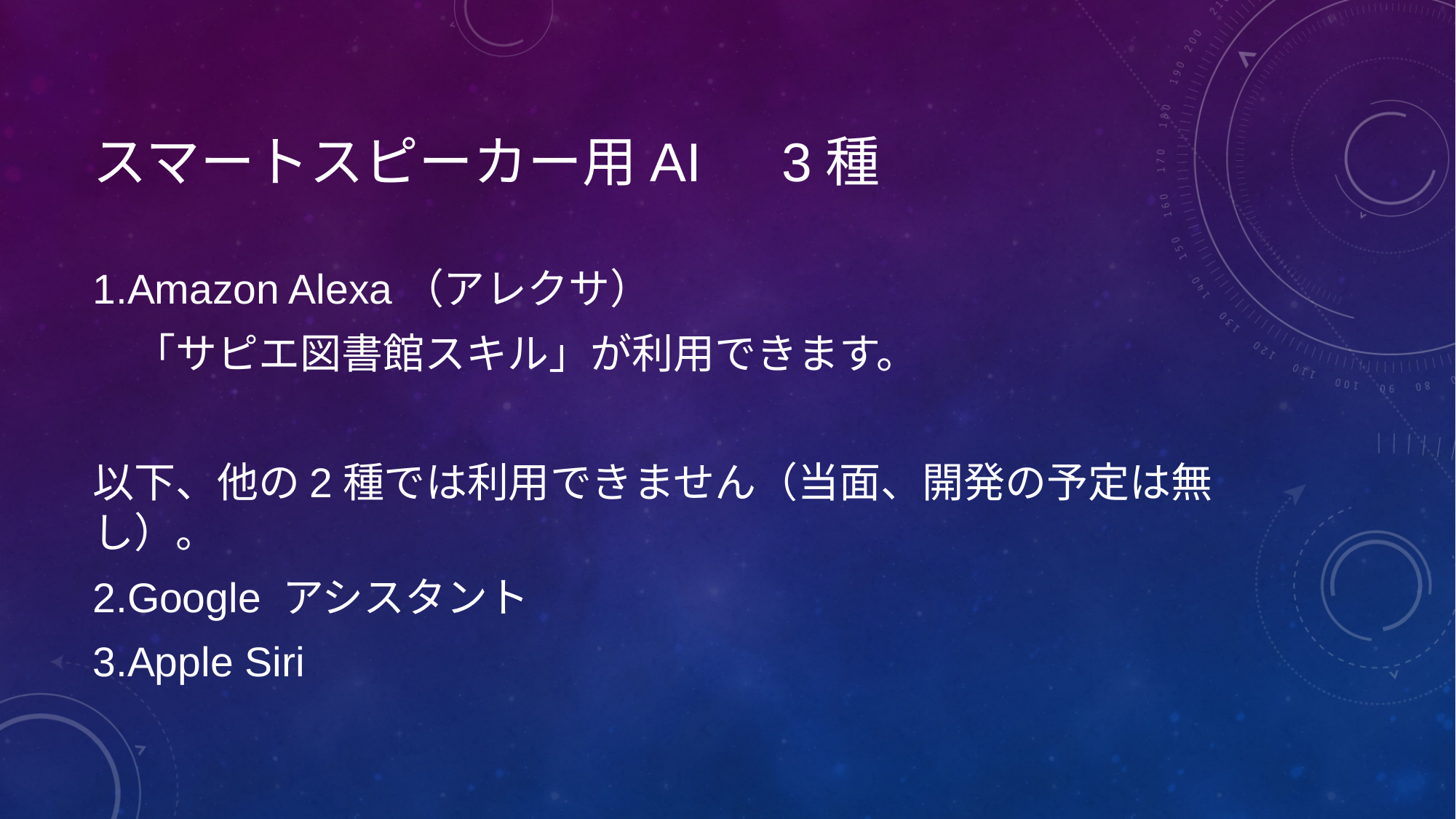

# スマートスピーカー用AI　3種
1.Amazon Alexa（アレクサ）
　「サピエ図書館スキル」が利用できます。

以下、他の2種では利用できません（当面、開発の予定は無し）。
2.Google アシスタント
3.Apple Siri